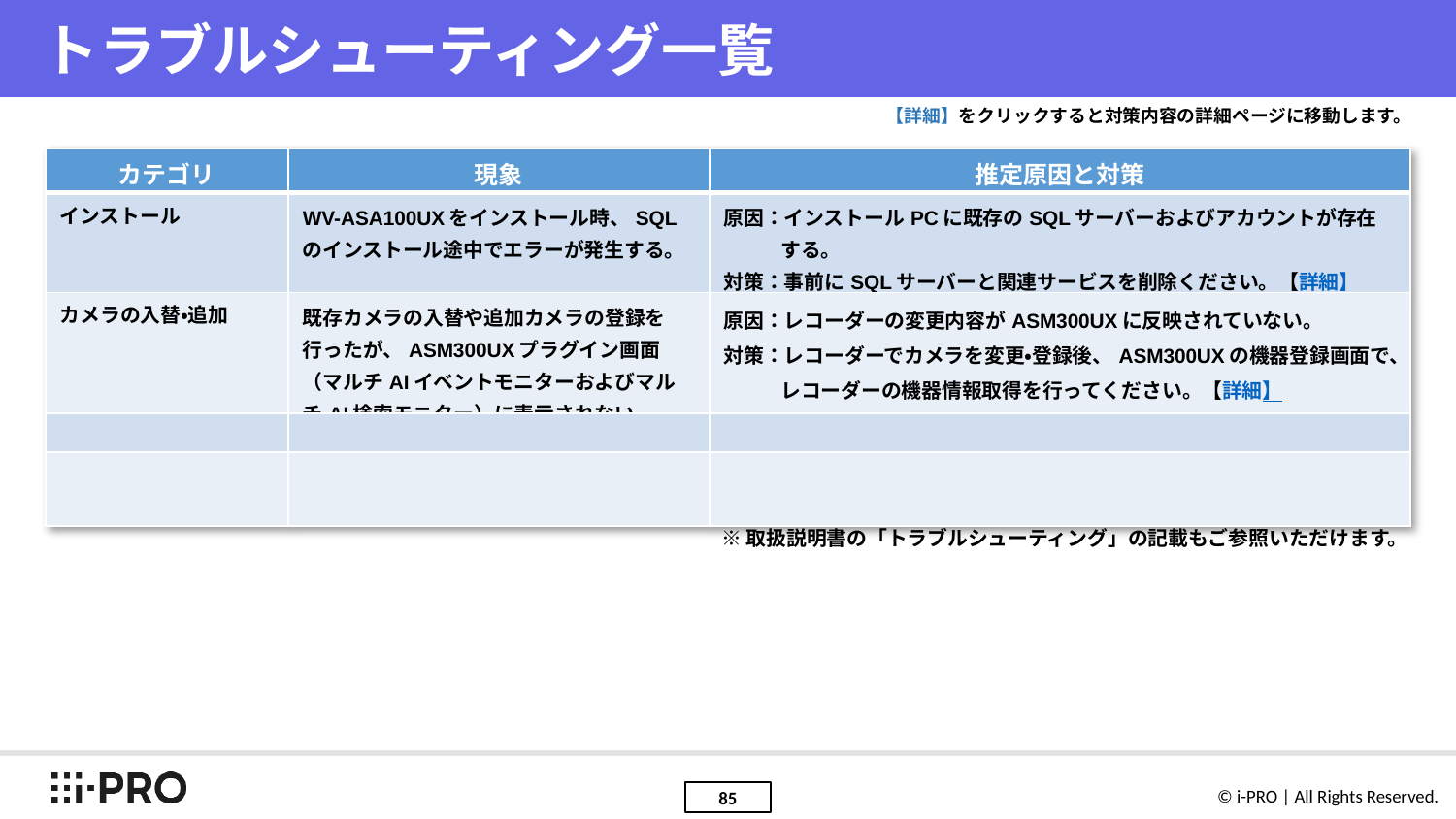

# トラブルシューティング一覧
【詳細】をクリックすると対策内容の詳細ページに移動します。
| カテゴリ | 現象 | 推定原因と対策 |
| --- | --- | --- |
| インストール | WV-ASA100UXをインストール時、SQLのインストール途中でエラーが発生する。 | 原因：インストールPCに既存のSQLサーバーおよびアカウントが存在する。 対策：事前にSQLサーバーと関連サービスを削除ください。【詳細】 |
| カメラの入替・追加 | 既存カメラの入替や追加カメラの登録を行ったが、ASM300UXプラグイン画面（マルチAIイベントモニターおよびマルチAI検索モニター）に表示されない。 | 原因：レコーダーの変更内容がASM300UXに反映されていない。 対策：レコーダーでカメラを変更・登録後、ASM300UXの機器登録画面で、レコーダーの機器情報取得を行ってください。【詳細】 |
|  |  |  |
|  |  |  |
※取扱説明書の「トラブルシューティング」の記載もご参照いただけます。